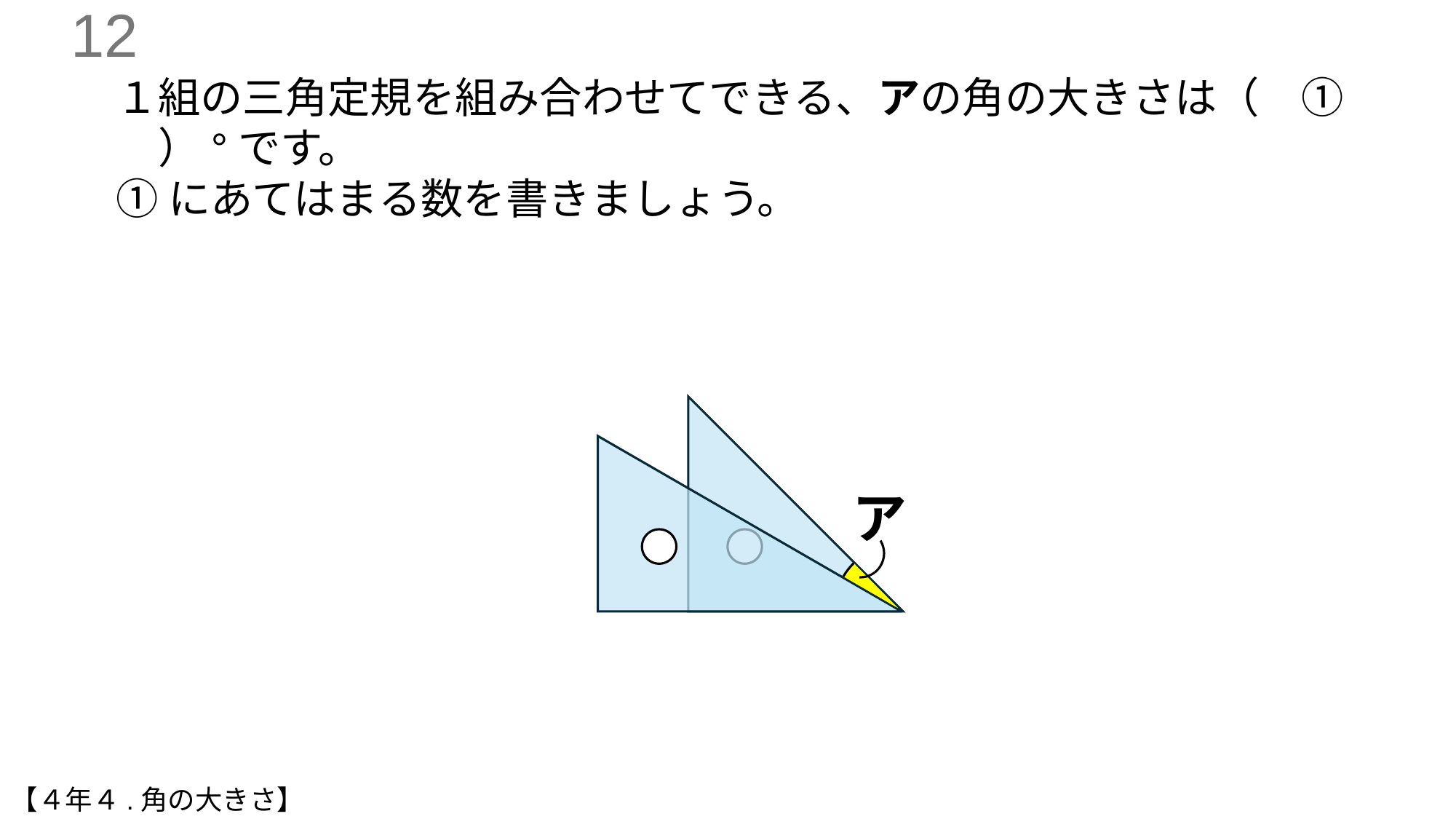

12
１組の三角定規を組み合わせてできる、アの角の大きさは（　①　）°です。
①にあてはまる数を書きましょう。

ア

c

【４年４.角の大きさ】